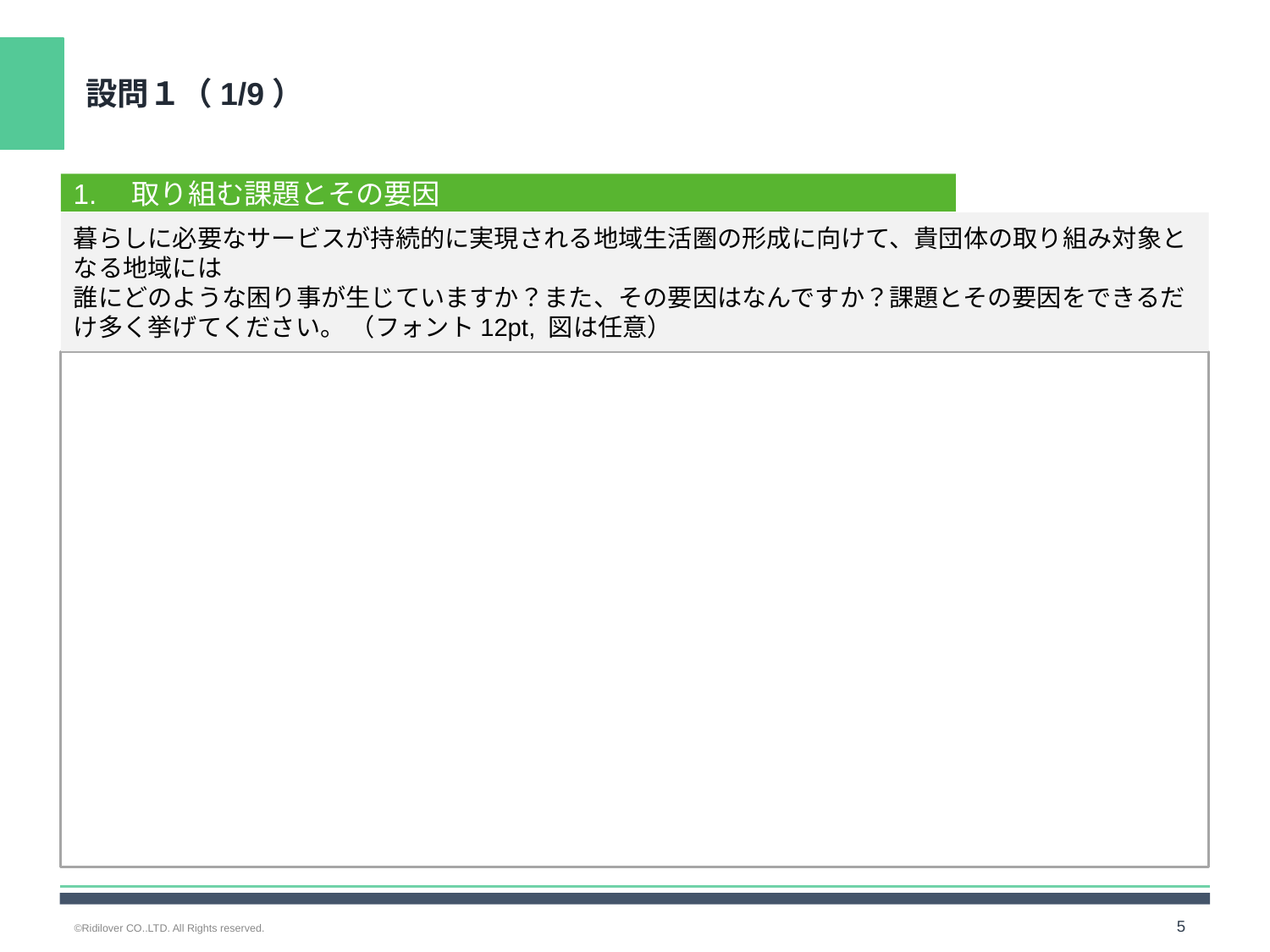

設問１（1/9）

1.　取り組む課題とその要因
暮らしに必要なサービスが持続的に実現される地域生活圏の形成に向けて、貴団体の取り組み対象となる地域には
誰にどのような困り事が生じていますか？また、その要因はなんですか？課題とその要因をできるだけ多く挙げてください。 （フォント12pt, 図は任意）